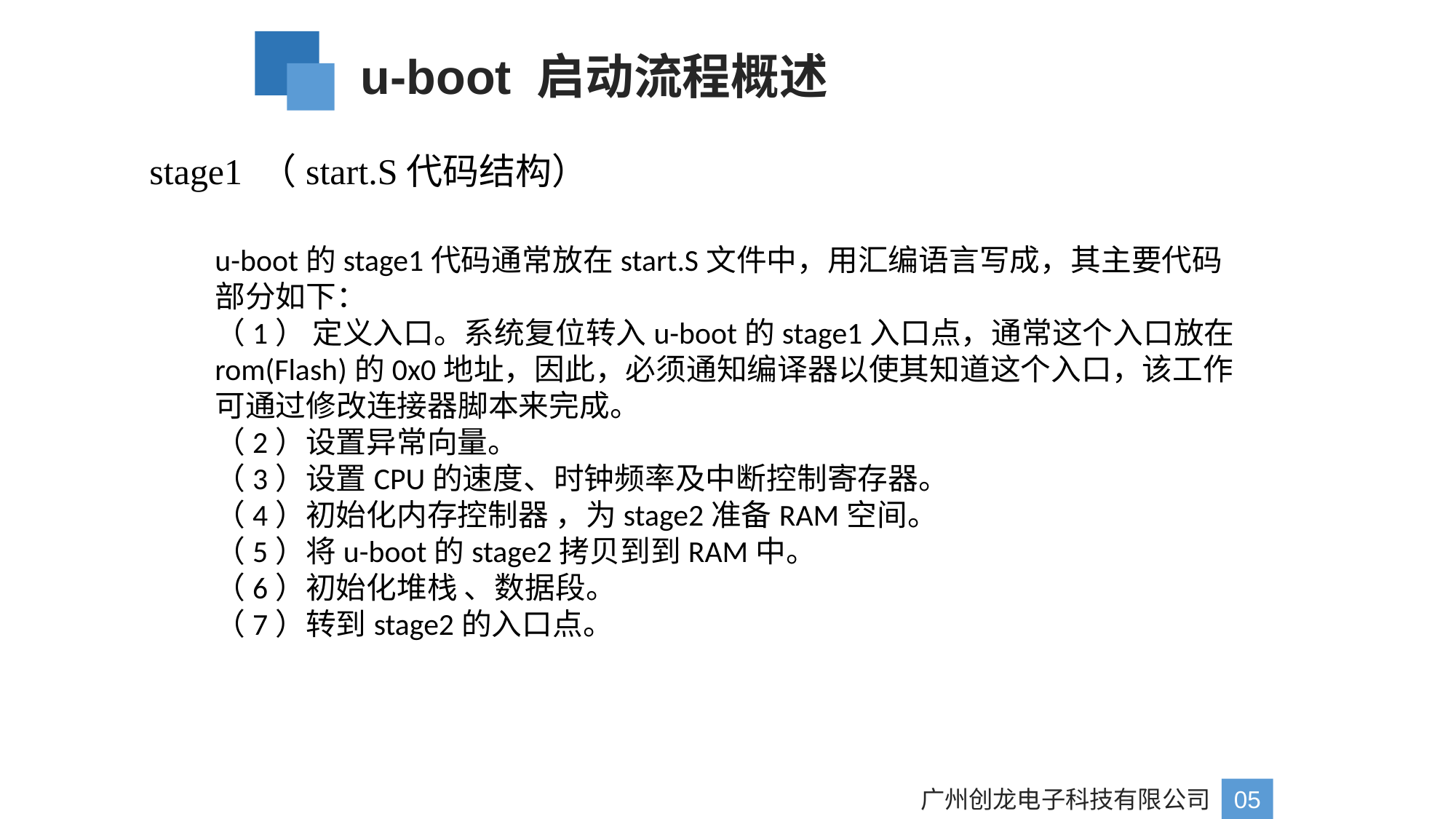

u-boot 启动流程概述
stage1 （start.S代码结构）
u-boot的stage1代码通常放在start.S文件中，用汇编语言写成，其主要代码部分如下：
（1） 定义入口。系统复位转入u-boot的stage1入口点，通常这个入口放在rom(Flash)的0x0地址，因此，必须通知编译器以使其知道这个入口，该工作可通过修改连接器脚本来完成。
（2）设置异常向量。
（3）设置CPU的速度、时钟频率及中断控制寄存器。
（4）初始化内存控制器 ，为stage2准备RAM空间。
（5）将u-boot的stage2拷贝到到RAM中。
（6）初始化堆栈 、数据段。
（7）转到stage2的入口点。
广州创龙电子科技有限公司
05